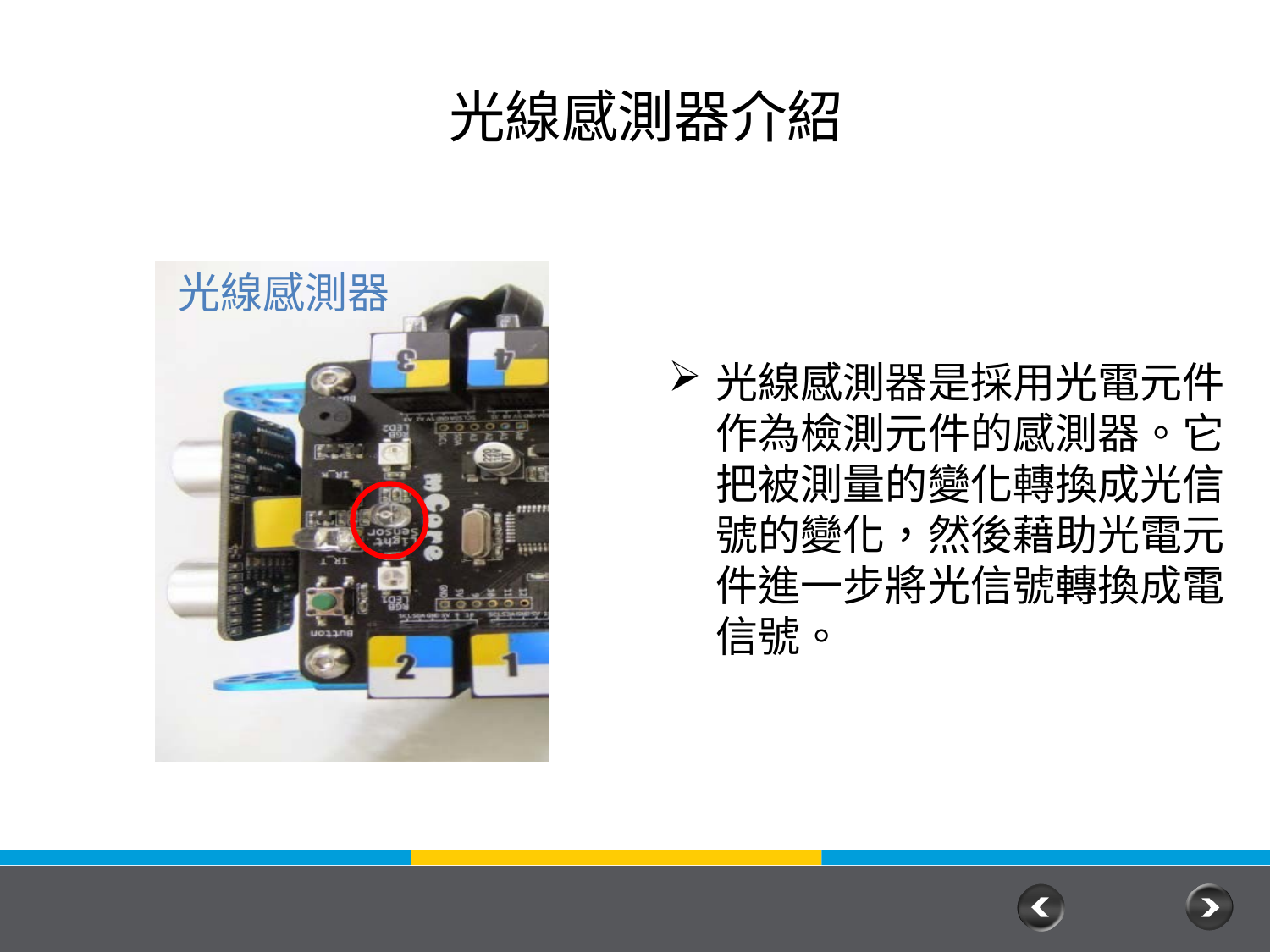

# 光線感測器介紹

光線感測器
光線感測器是採用光電元件 作為檢測元件的感測器。它 把被測量的變化轉換成光信 號的變化，然後藉助光電元 件進一步將光信號轉換成電 信號。

20